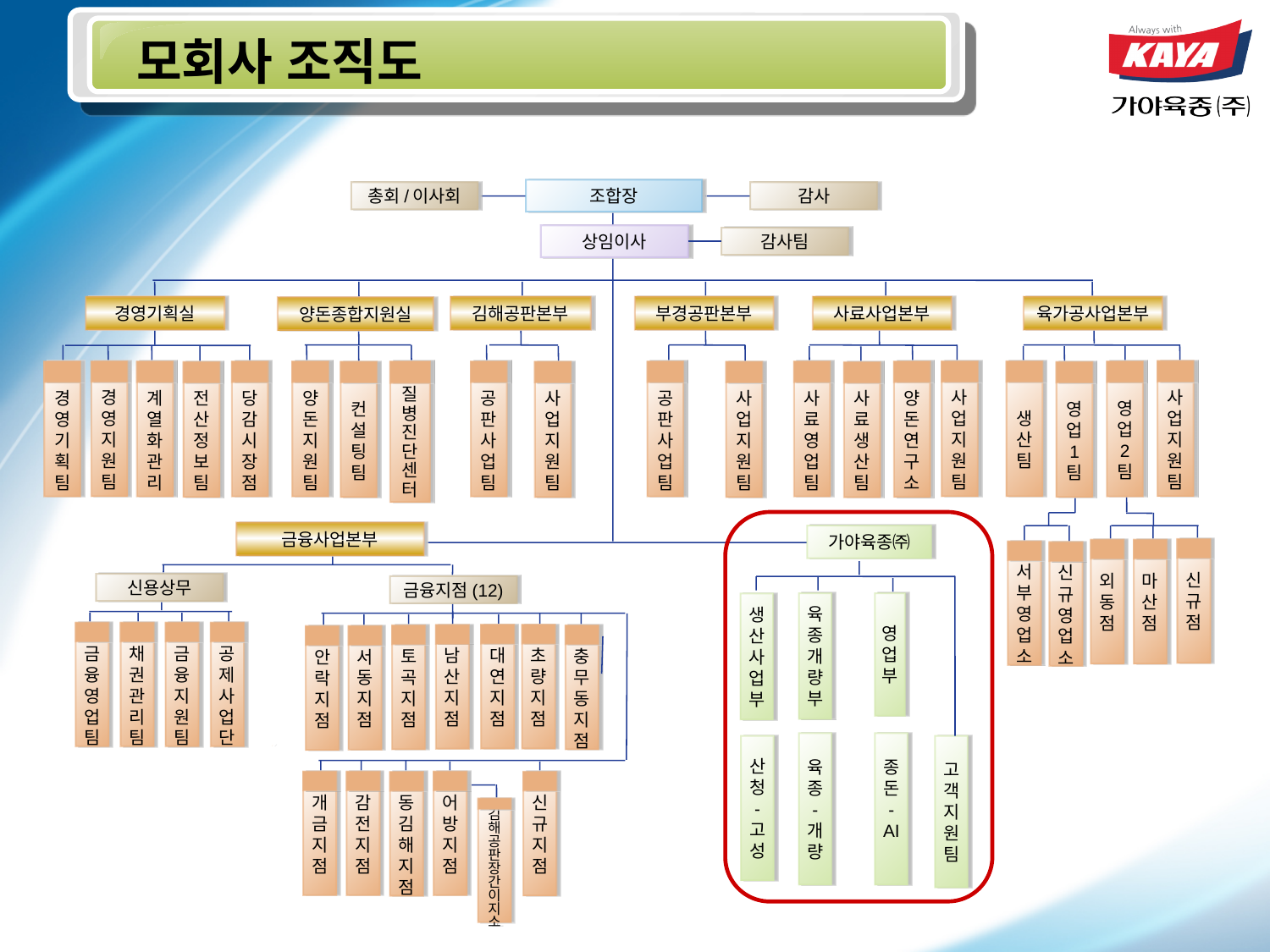

모회사 조직도
조합장
총회/이사회
감사

상임이사
감사팀

경영기획실
김해공판본부
부경공판본부
사료사업본부
육가공사업본부
양돈종합지원실

사
업
지
원
팀

경
영
지
원
팀

사
업
지
원
팀

생
산
팀

경
영
기
획
팀

계
열
화
관
리

당
감
시
장
점

양
돈
지
원
팀

질
병
진
단
센
터

공
판
사
업
팀

공
판
사
업
팀

사
료
영
업
팀

양
돈
연
구
소

영
업
2
팀

컨
설
팅
팀

사
업
지
원
팀

사
업
지
원
팀

전
산
정
보
팀

영
업
1
팀

사
료
생
산
팀

금융사업본부
가야육종㈜

신
규
점

외
동
점

마
산
점

서
부
영
업
소

신
규
영
업
소

신용상무

금융지점(12)

육
종
개
량
부
영
업
부
생
산
사
업
부

금
융
영
업
팀

채
권
관
리
팀

금
융
지
원
팀

공
제
사
업
단

대
연
지
점

초
량
지
점

남
산
지
점

토
곡
지
점

충
무
동
지
점

서
동
지
점

안
락
지
점

육
종
-
개
량

종
돈
-
AI

산
청
-
고
성
고
객
지
원
팀

개
금
지
점

감
전
지
점

어
방
지
점

신
규
지
점

동
김
해
지
점

김
해
공
판
장
간
이
지
소